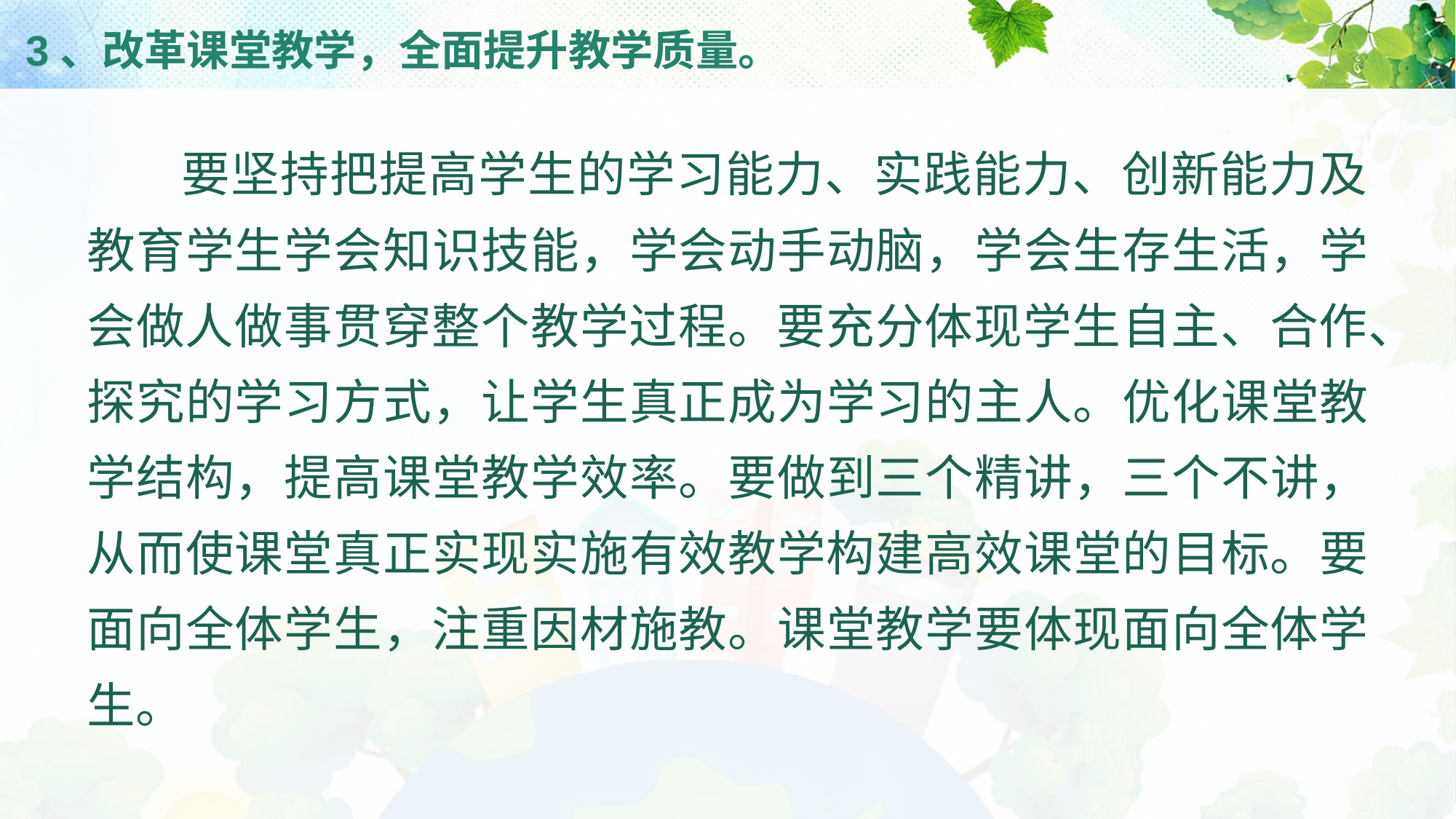

# 3、改革课堂教学，全面提升教学质量。
要坚持把提高学生的学习能力、实践能力、创新能力及教育学生学会知识技能，学会动手动脑，学会生存生活，学会做人做事贯穿整个教学过程。要充分体现学生自主、合作、探究的学习方式，让学生真正成为学习的主人。优化课堂教学结构，提高课堂教学效率。要做到三个精讲，三个不讲，从而使课堂真正实现实施有效教学构建高效课堂的目标。要面向全体学生，注重因材施教。课堂教学要体现面向全体学生。